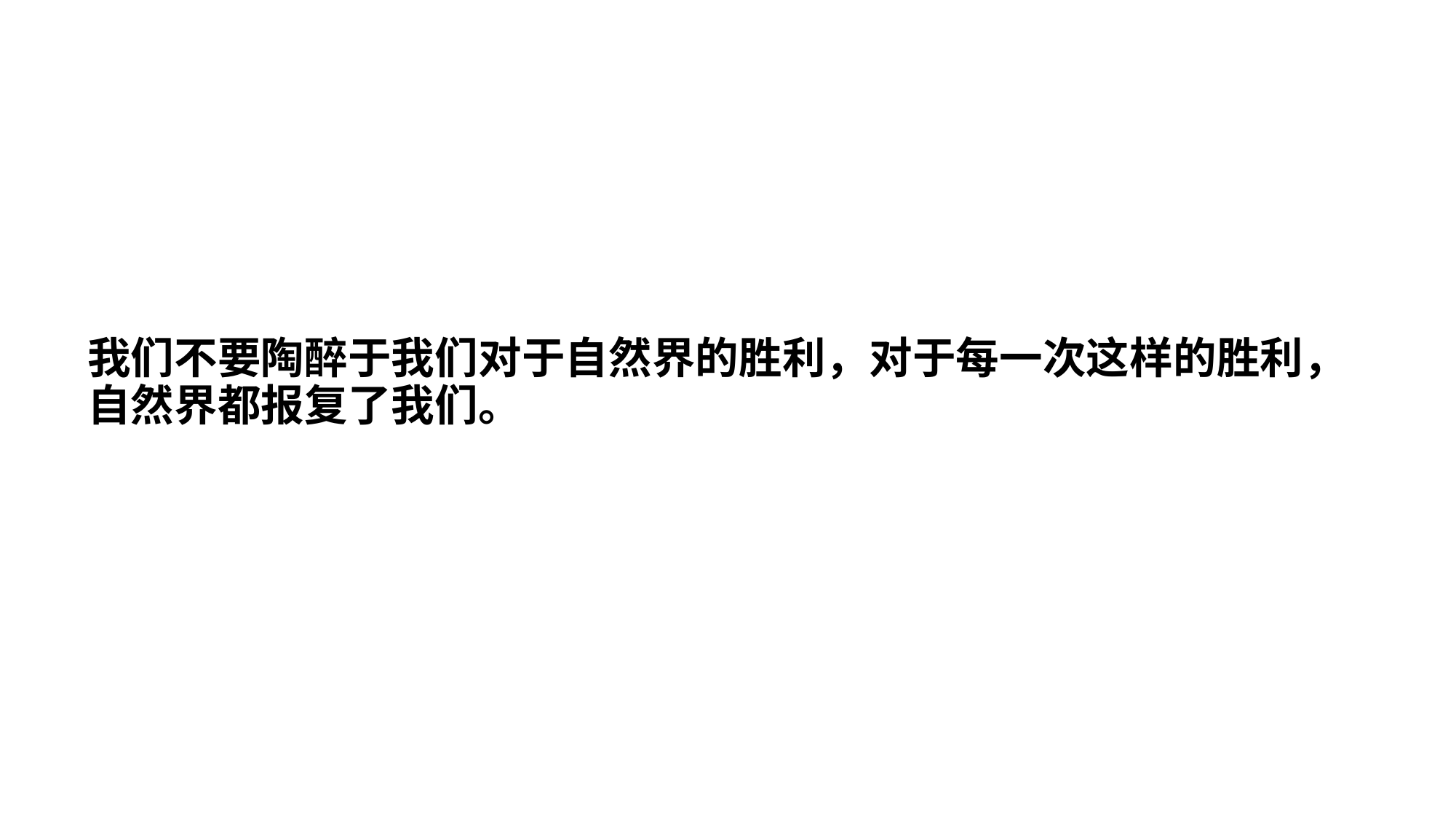

# 我们不要陶醉于我们对于自然界的胜利，对于每一次这样的胜利，自然界都报复了我们。